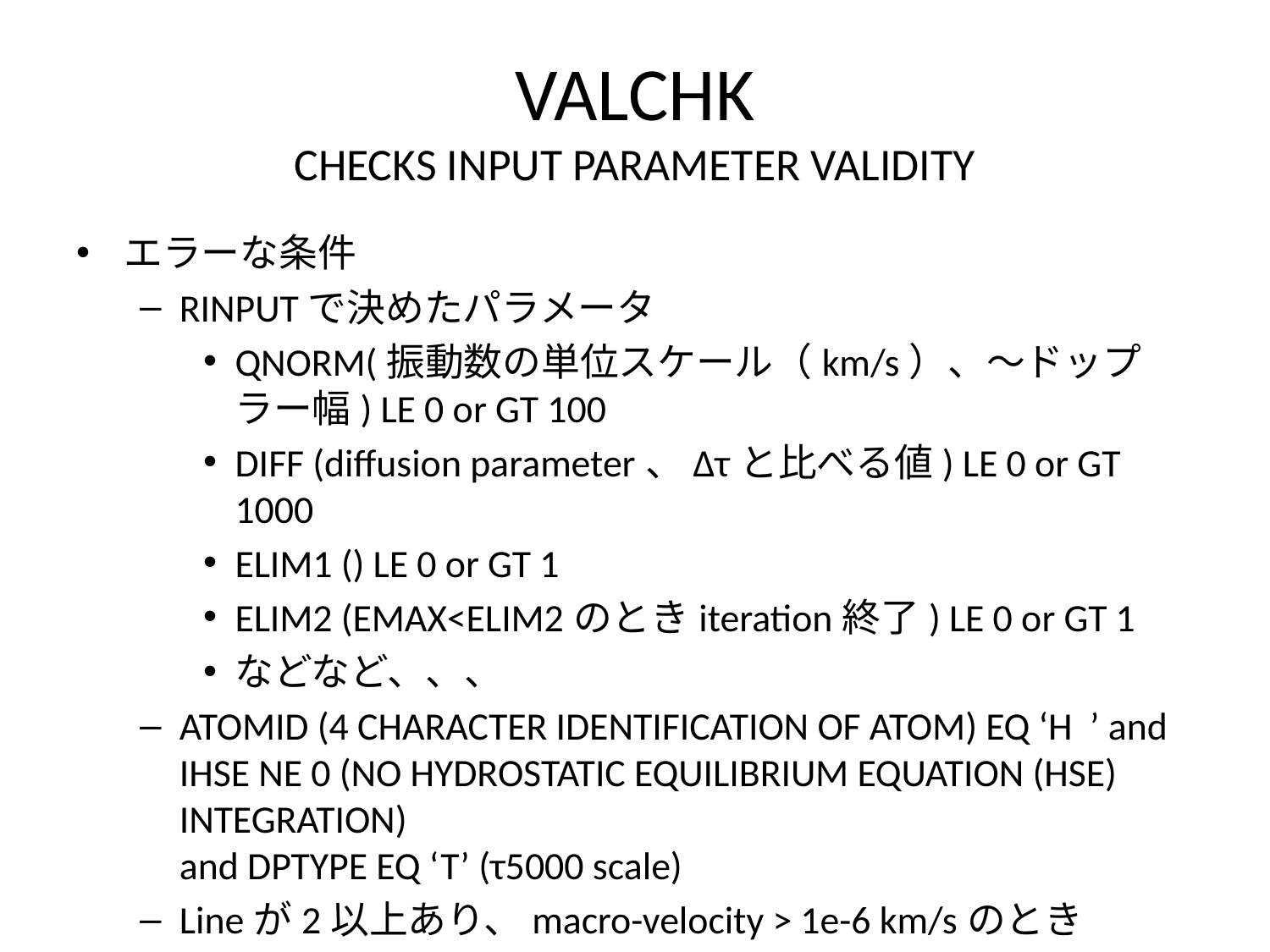

# VALCHK CHECKS INPUT PARAMETER VALIDITY
エラーな条件
RINPUTで決めたパラメータ
QNORM(振動数の単位スケール（km/s）、〜ドップラー幅) LE 0 or GT 100
DIFF (diffusion parameter、Δτと比べる値) LE 0 or GT 1000
ELIM1 () LE 0 or GT 1
ELIM2 (EMAX<ELIM2のときiteration終了) LE 0 or GT 1
などなど、、、
ATOMID (4 CHARACTER IDENTIFICATION OF ATOM) EQ ‘H  ’ and
IHSE NE 0 (NO HYDROSTATIC EQUILIBRIUM EQUATION (HSE) INTEGRATION)
and DPTYPE EQ ‘T’ (τ5000 scale)
Lineが2以上あり、macro-velocity > 1e-6 km/sのとき